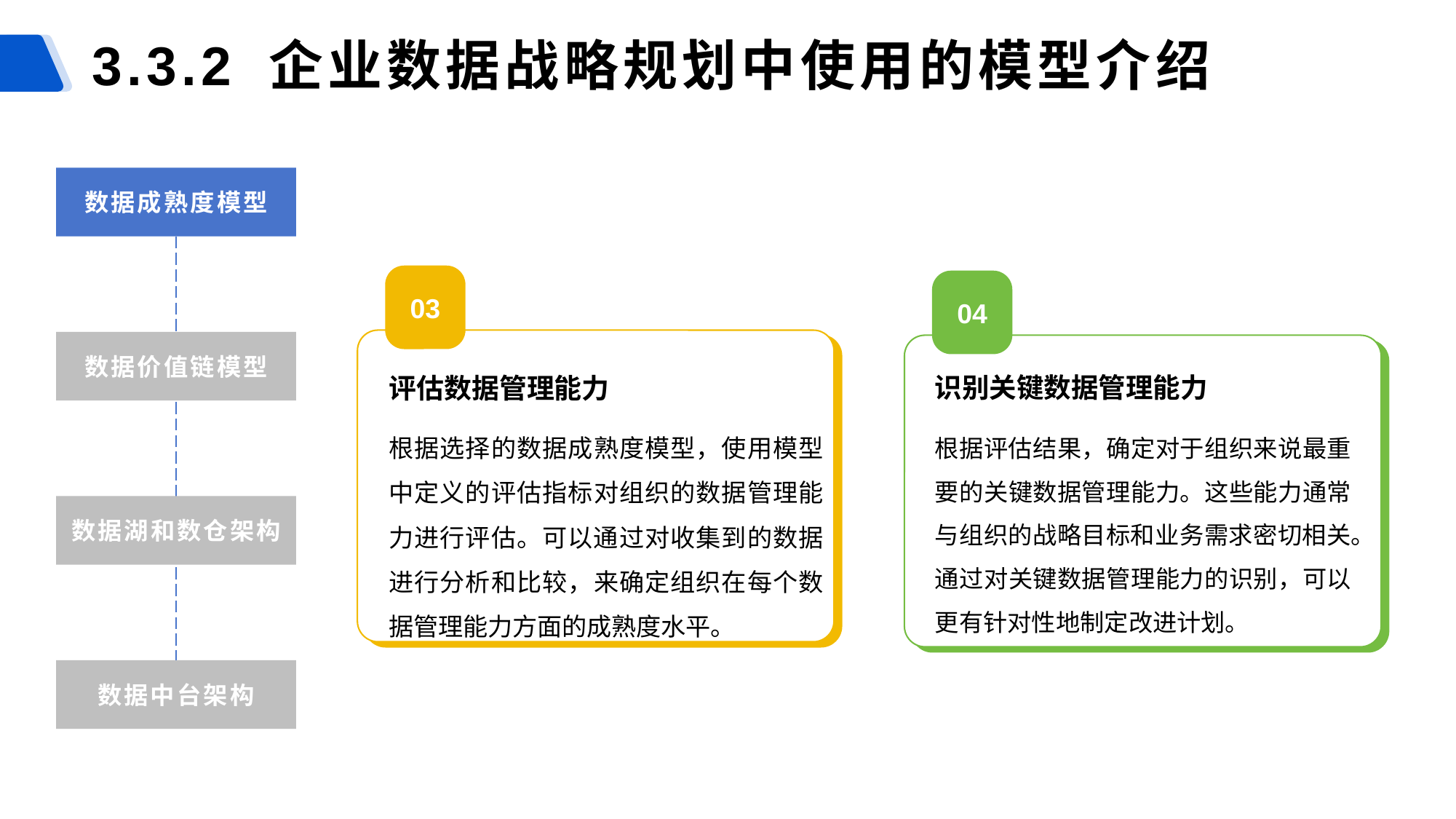

# 3.3.2 企业数据战略规划中使用的模型介绍
数据成熟度模型
03
04

数据价值链模型

评估数据管理能力
根据选择的数据成熟度模型，使用模型中定义的评估指标对组织的数据管理能力进行评估。可以通过对收集到的数据进行分析和比较，来确定组织在每个数据管理能力方面的成熟度水平。
识别关键数据管理能力
根据评估结果，确定对于组织来说最重要的关键数据管理能力。这些能力通常与组织的战略目标和业务需求密切相关。通过对关键数据管理能力的识别，可以更有针对性地制定改进计划。
数据湖和数仓架构
数据中台架构